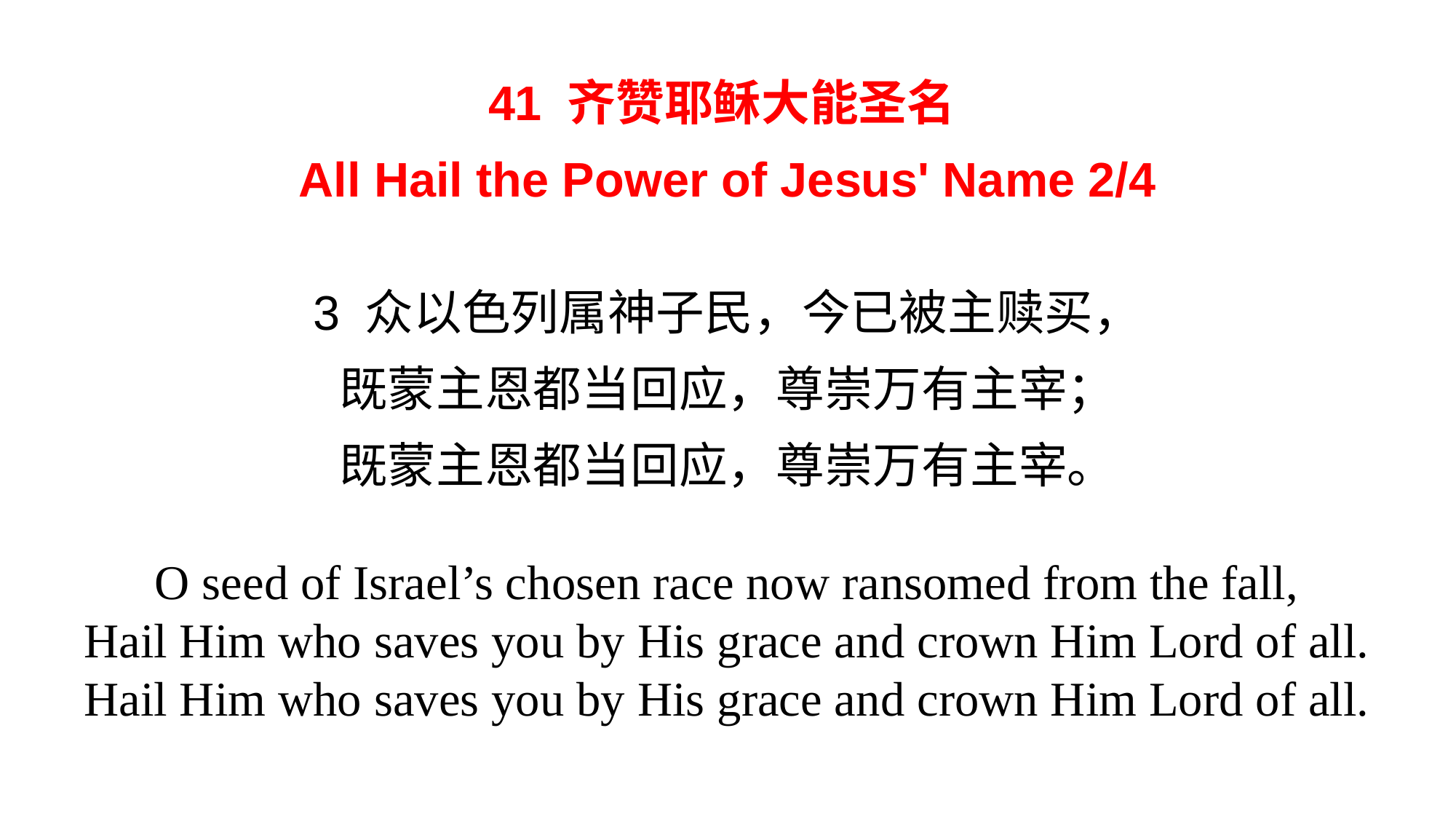

41 齐赞耶稣大能圣名
All Hail the Power of Jesus' Name 2/4
3 众以色列属神子民，今已被主赎买，
既蒙主恩都当回应，尊崇万有主宰；
既蒙主恩都当回应，尊崇万有主宰。

O seed of Israel’s chosen race now ransomed from the fall,
Hail Him who saves you by His grace and crown Him Lord of all.
Hail Him who saves you by His grace and crown Him Lord of all.